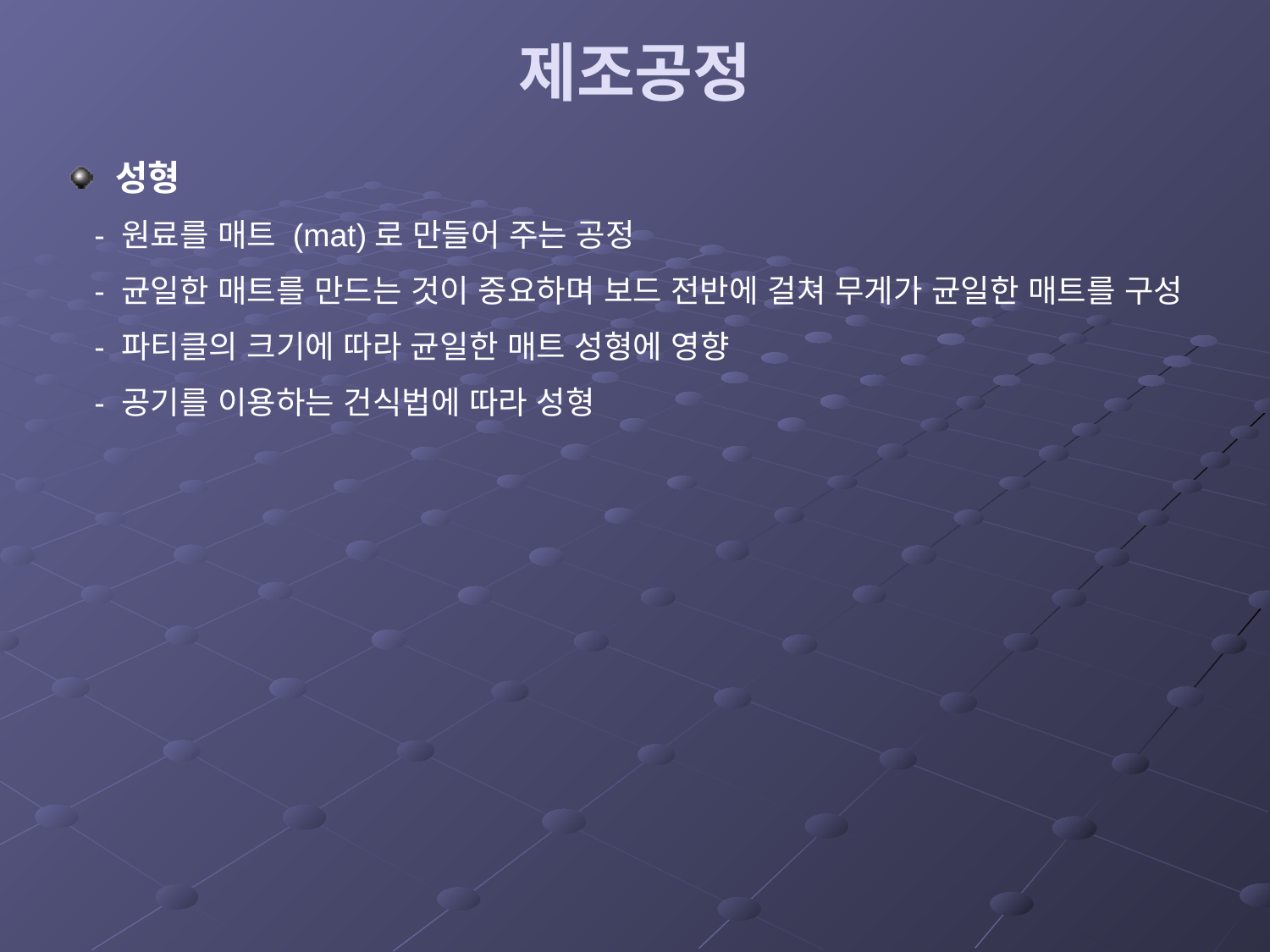

# 제조공정
성형
   - 원료를 매트 (mat)로 만들어 주는 공정
   - 균일한 매트를 만드는 것이 중요하며 보드 전반에 걸쳐 무게가 균일한 매트를 구성
   - 파티클의 크기에 따라 균일한 매트 성형에 영향
   - 공기를 이용하는 건식법에 따라 성형